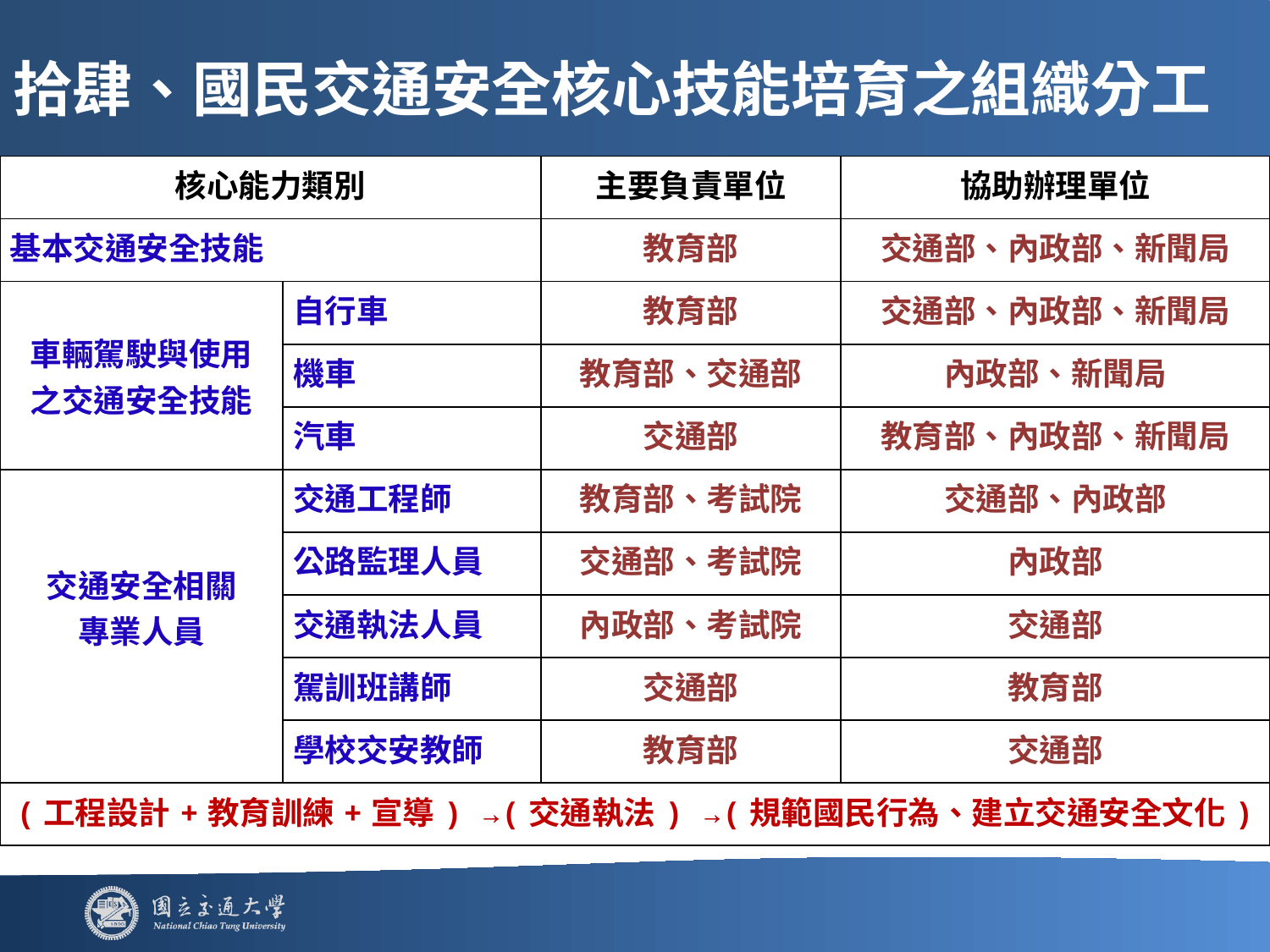

# 拾肆、國民交通安全核心技能培育之組織分工
| 核心能力類別 |  | 主要負責單位 | 協助辦理單位 |
| --- | --- | --- | --- |
| 基本交通安全技能 |  | 教育部 | 交通部、內政部、新聞局 |
| 車輛駕駛與使用 之交通安全技能 | 自行車 | 教育部 | 交通部、內政部、新聞局 |
|  | 機車 | 教育部、交通部 | 內政部、新聞局 |
|  | 汽車 | 交通部 | 教育部、內政部、新聞局 |
| 交通安全相關 專業人員 | 交通工程師 | 教育部、考試院 | 交通部、內政部 |
|  | 公路監理人員 | 交通部、考試院 | 內政部 |
|  | 交通執法人員 | 內政部、考試院 | 交通部 |
|  | 駕訓班講師 | 交通部 | 教育部 |
|  | 學校交安教師 | 教育部 | 交通部 |
| (工程設計+教育訓練+宣導) →(交通執法) →(規範國民行為、建立交通安全文化) |  |  |  |